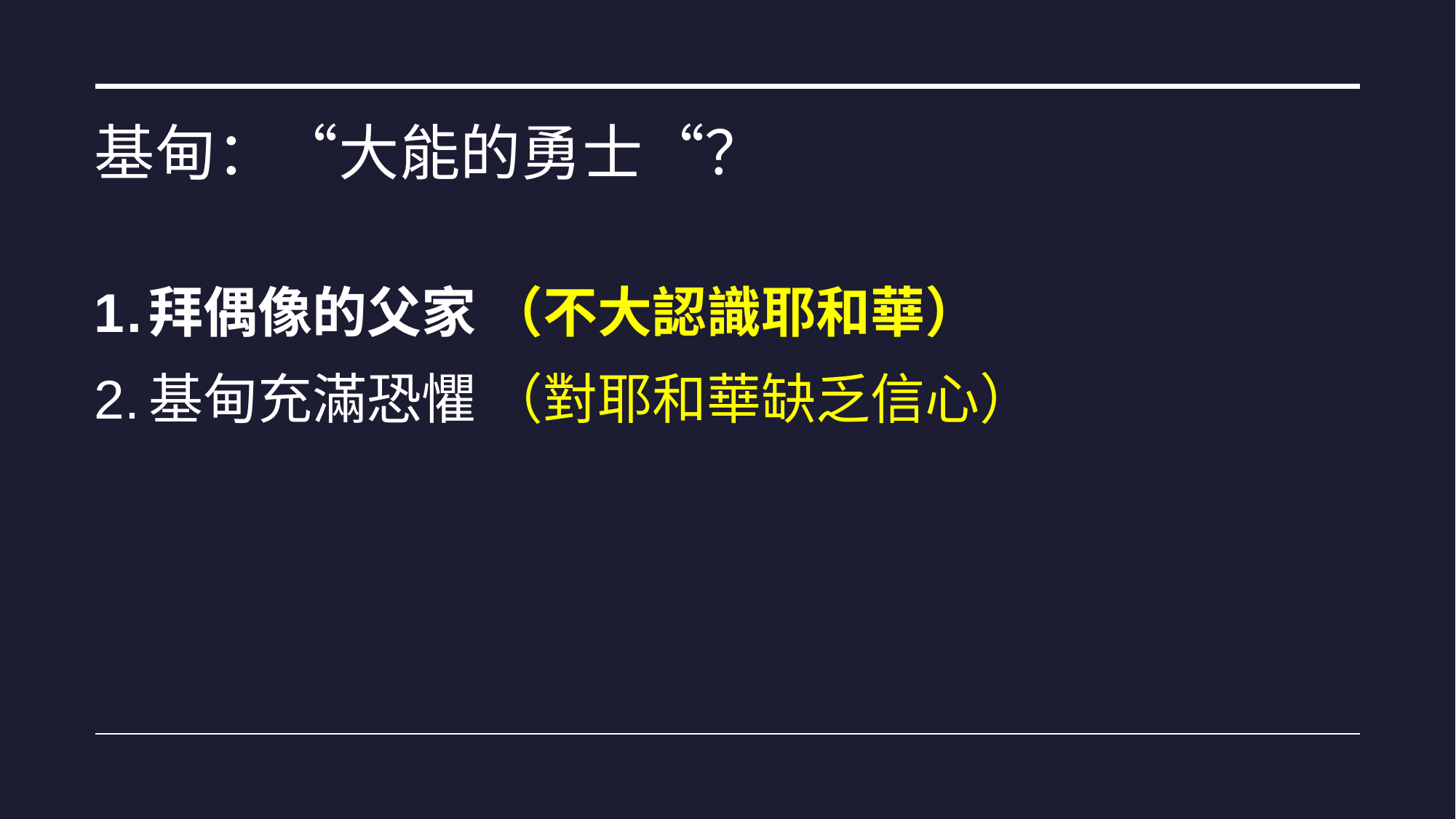

# 基甸：“大能的勇士“？
拜偶像的父家 （不大認識耶和華）
基甸充滿恐懼 （對耶和華缺乏信心）